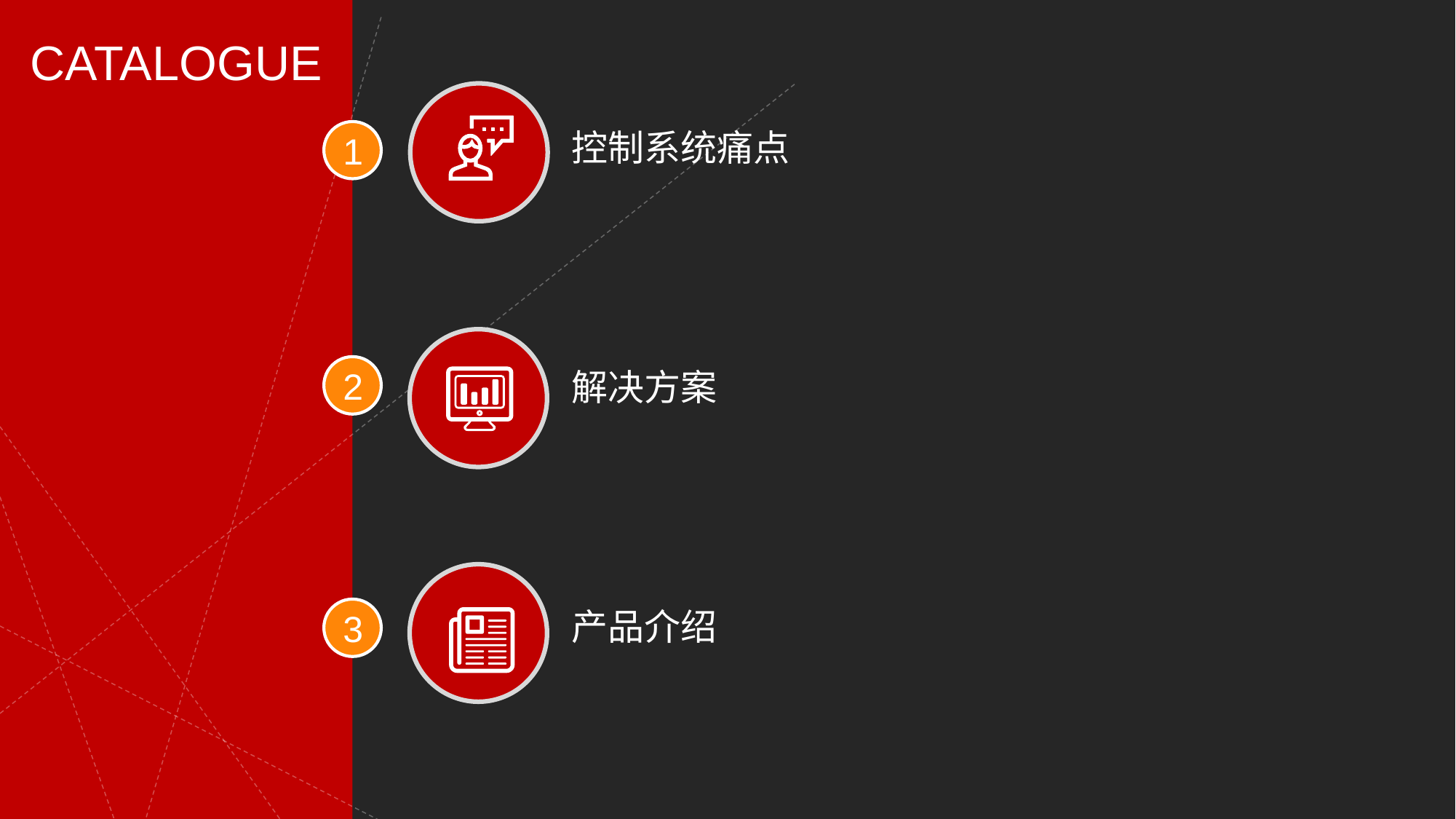

控制系统痛点
1

2
解决方案

产品介绍
3

CATALOGUE